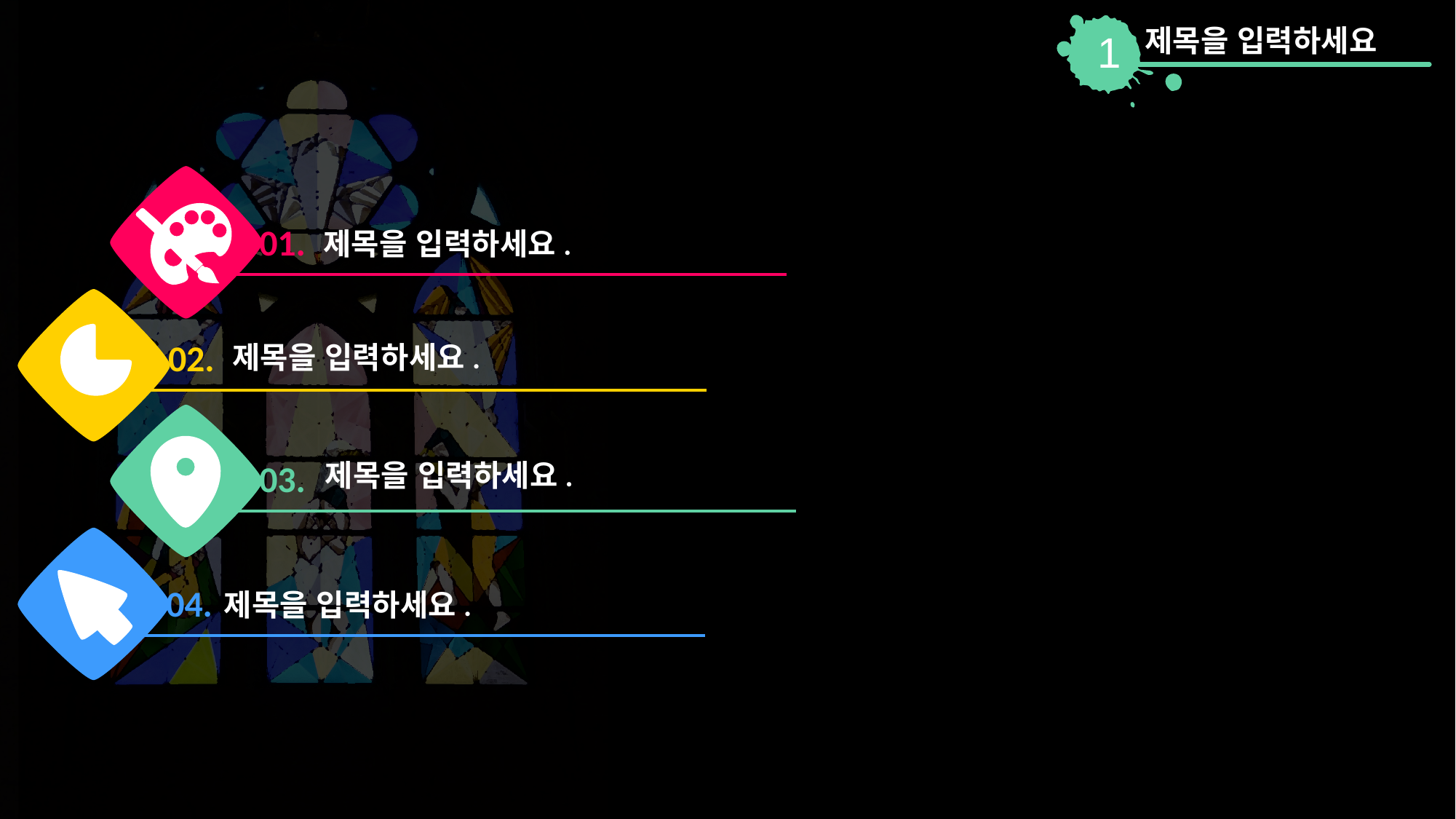

제목을 입력하세요

1

01.
제목을 입력하세요.

02.
제목을 입력하세요.

03.
제목을 입력하세요.

04.
제목을 입력하세요.